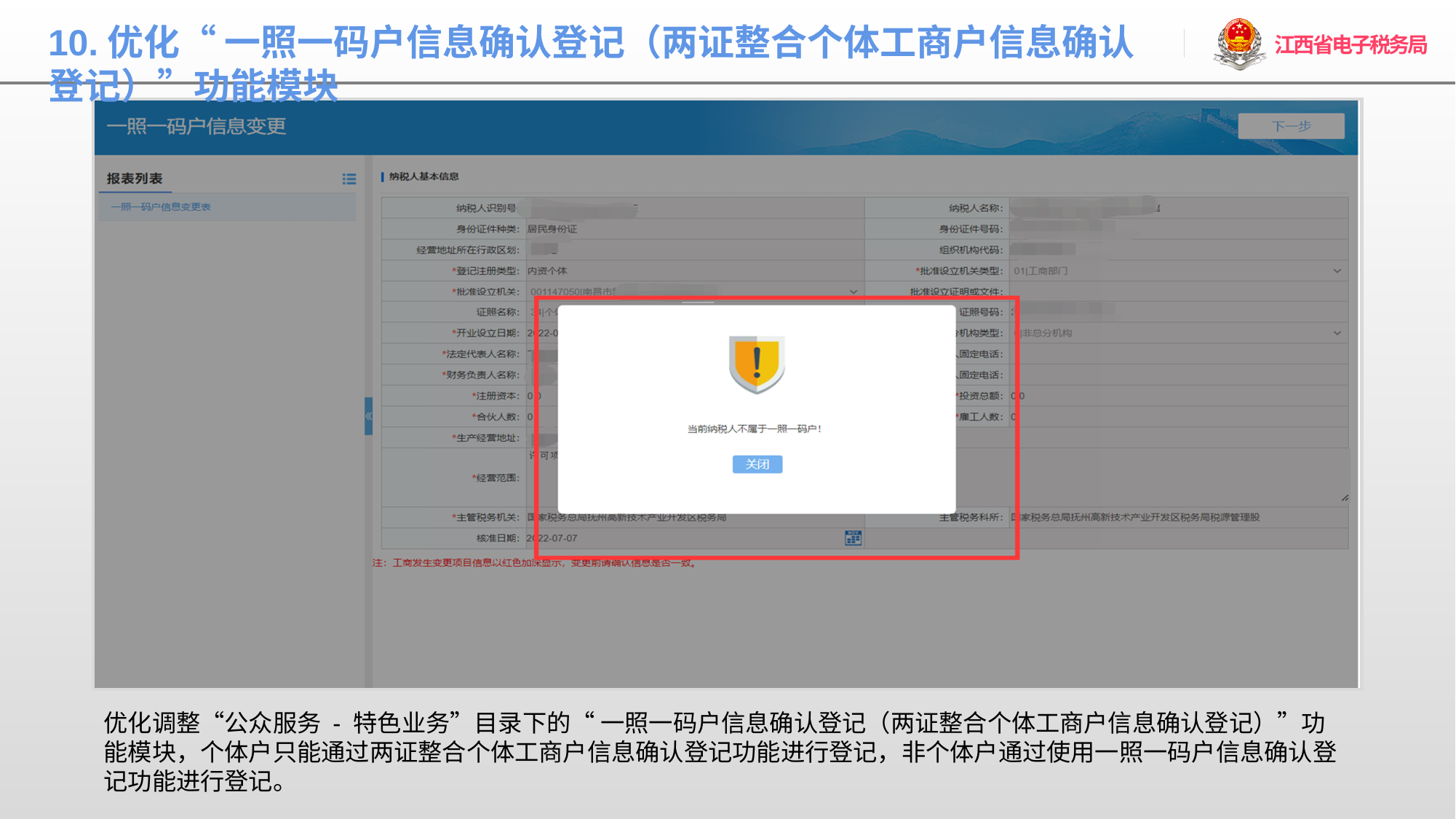

10.优化“ 一照一码户信息确认登记（两证整合个体工商户信息确认登记）”功能模块

优化调整“公众服务 - 特色业务”目录下的“ 一照一码户信息确认登记（两证整合个体工商户信息确认登记）”功能模块，个体户只能通过两证整合个体工商户信息确认登记功能进行登记，非个体户通过使用一照一码户信息确认登记功能进行登记。